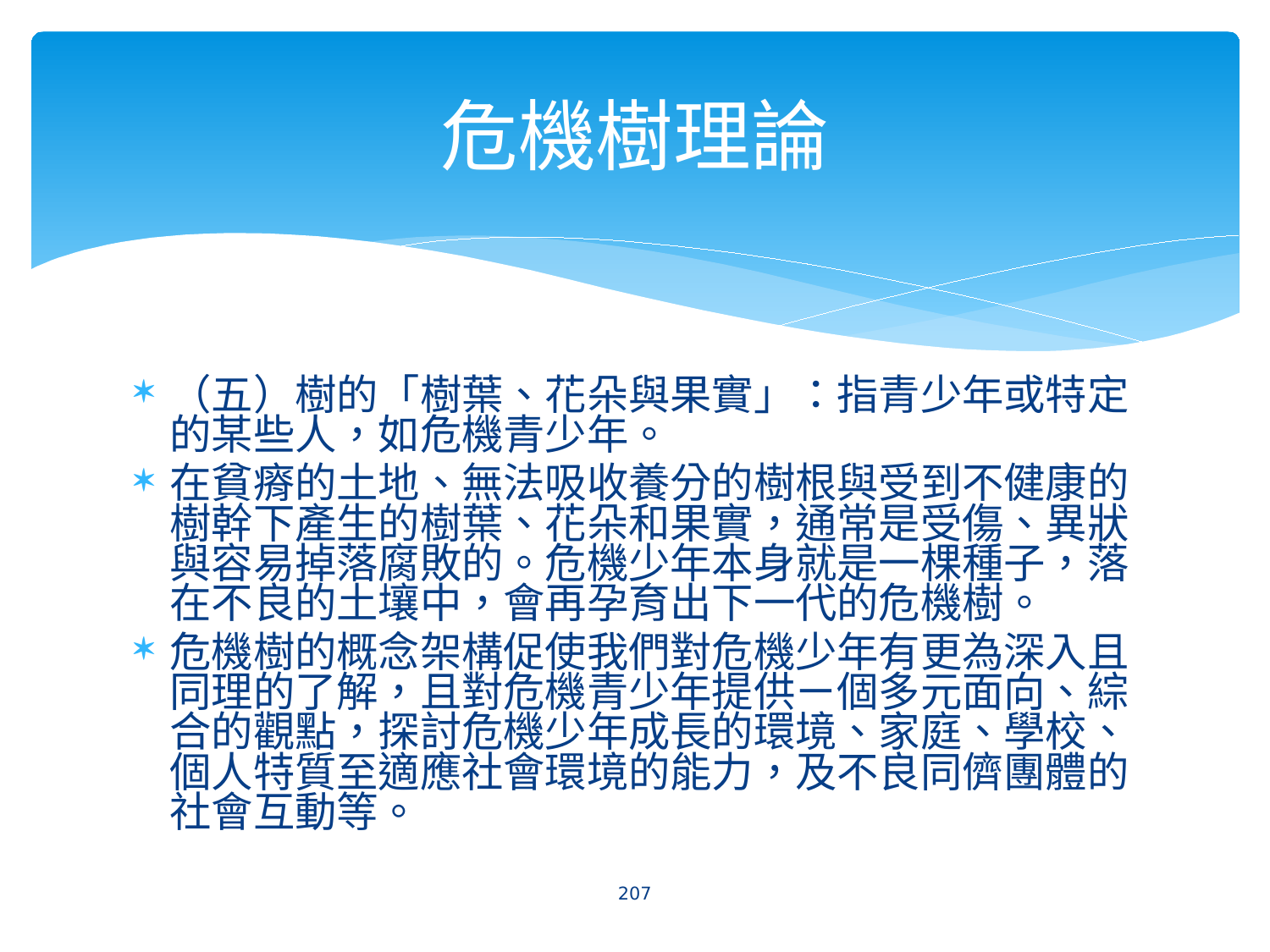

# 危機樹理論
（五）樹的「樹葉、花朵與果實」：指青少年或特定的某些人，如危機青少年。
在貧瘠的土地、無法吸收養分的樹根與受到不健康的樹幹下產生的樹葉、花朵和果實，通常是受傷、異狀與容易掉落腐敗的。危機少年本身就是一棵種子，落在不良的土壤中，會再孕育出下一代的危機樹。
危機樹的概念架構促使我們對危機少年有更為深入且同理的了解，且對危機青少年提供ㄧ個多元面向、綜合的觀點，探討危機少年成長的環境、家庭、學校、個人特質至適應社會環境的能力，及不良同儕團體的社會互動等。

207